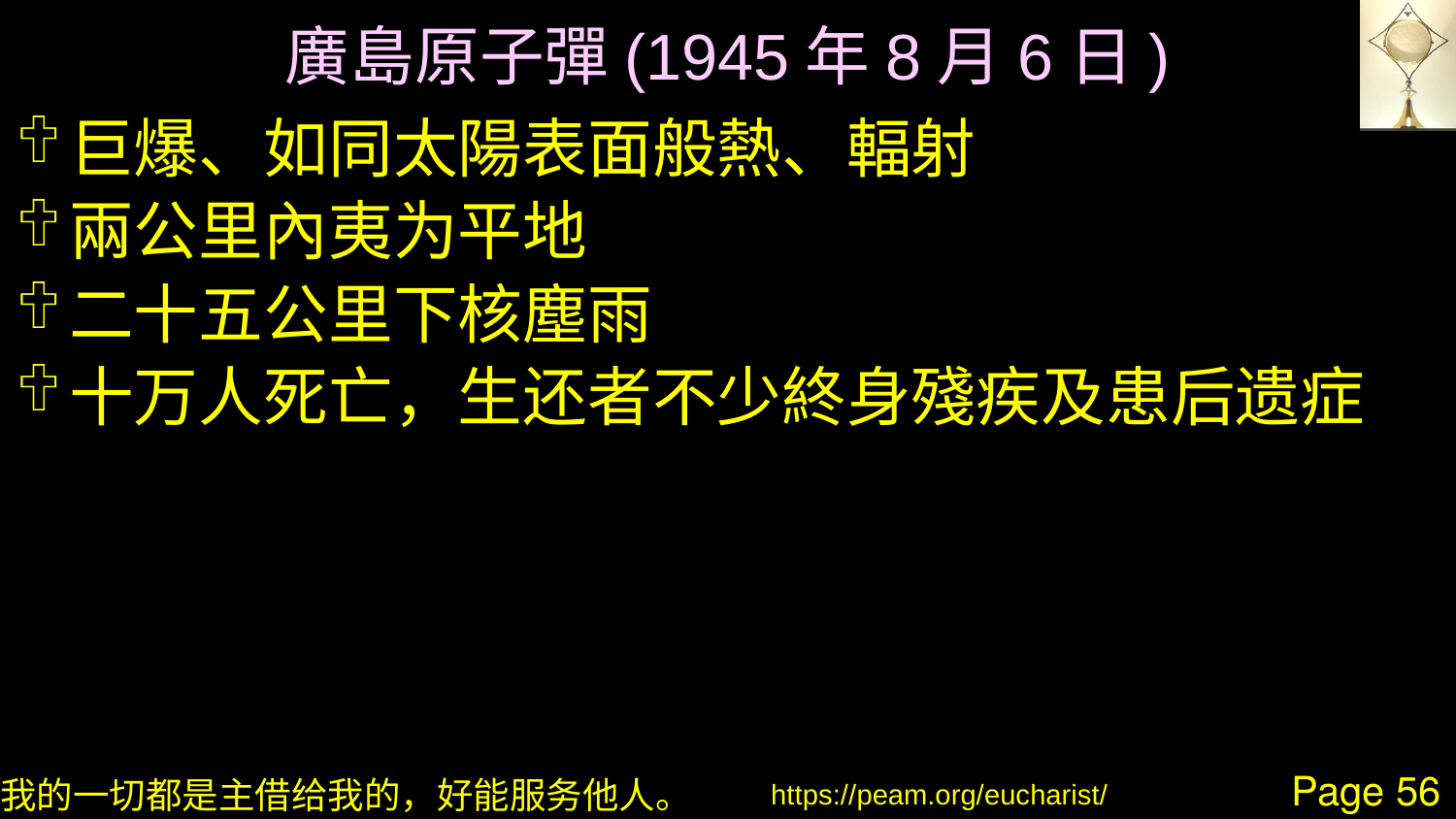

# 廣島原子彈(1945年8月6日)
巨爆、如同太陽表面般熱、輻射
兩公里內夷为平地
二十五公里下核塵雨
十万人死亡，生还者不少終身殘疾及患后遗症